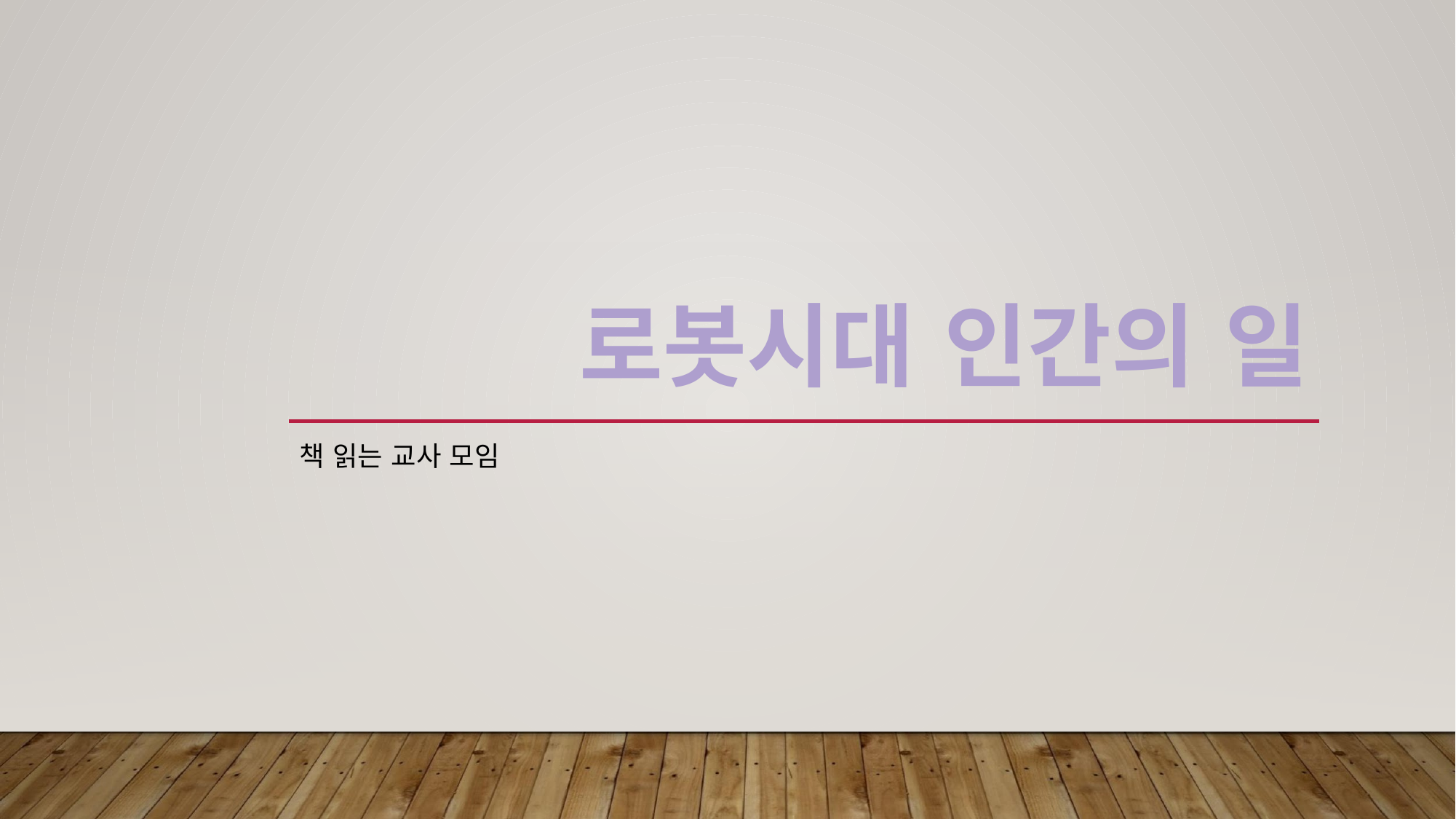

# 로봇시대 인간의 일
책 읽는 교사 모임